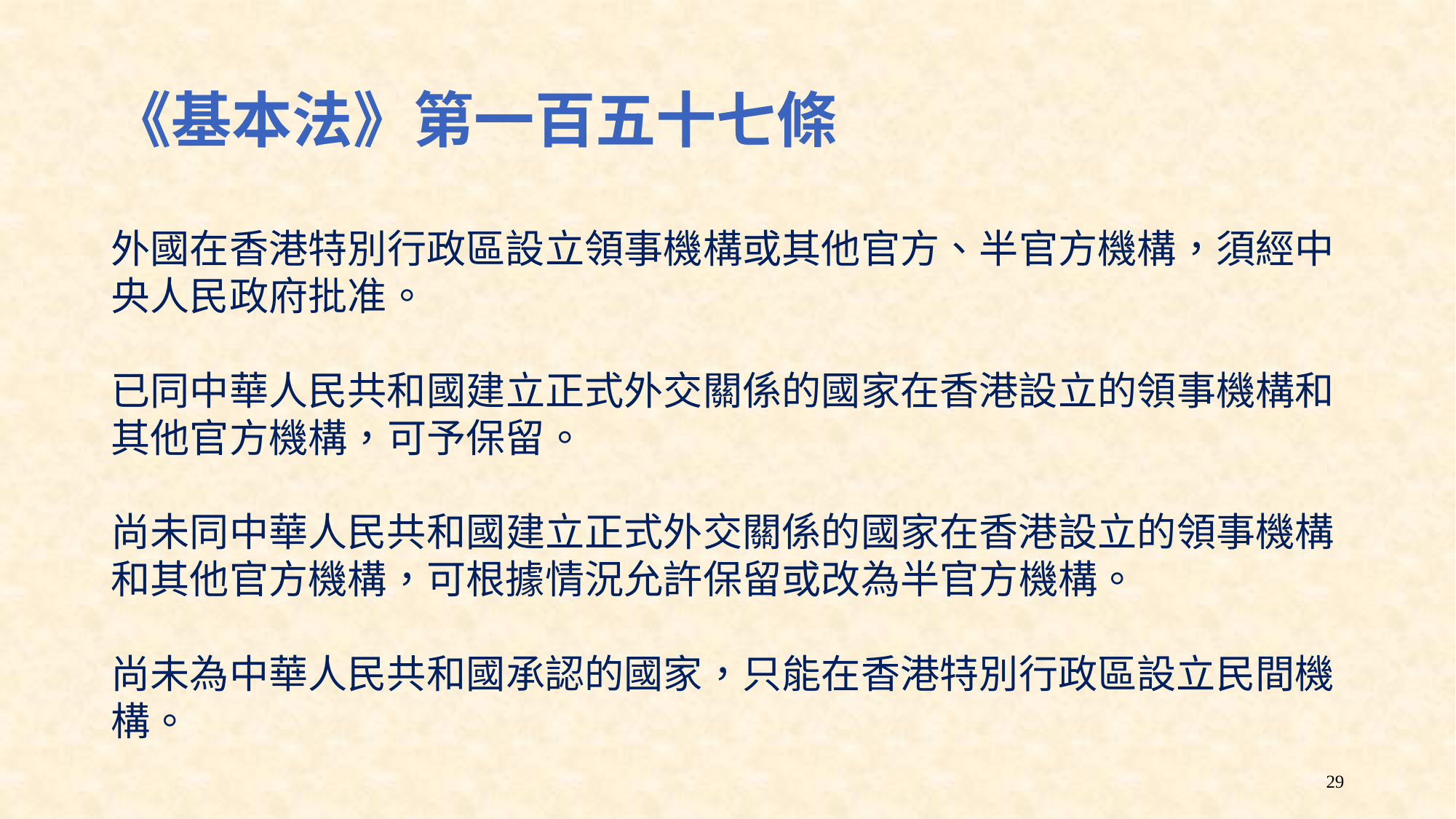

# 《基本法》第一百五十七條
外國在香港特別行政區設立領事機構或其他官方、半官方機構，須經中央人民政府批准。
已同中華人民共和國建立正式外交關係的國家在香港設立的領事機構和其他官方機構，可予保留。
尚未同中華人民共和國建立正式外交關係的國家在香港設立的領事機構和其他官方機構，可根據情況允許保留或改為半官方機構。
尚未為中華人民共和國承認的國家，只能在香港特別行政區設立民間機構。
29